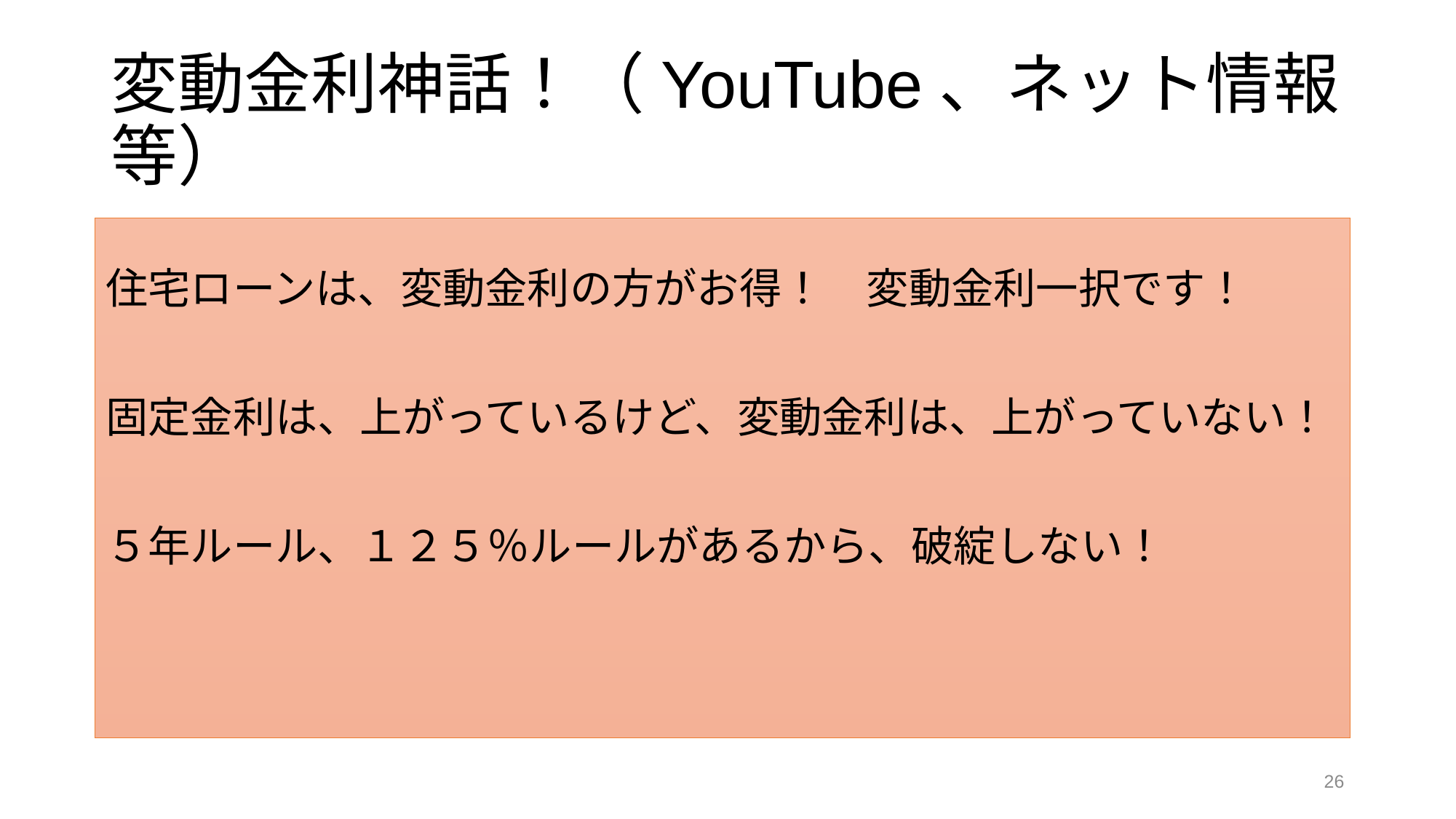

# 変動金利神話！（YouTube、ネット情報等）

住宅ローンは、変動金利の方がお得！　変動金利一択です！

固定金利は、上がっているけど、変動金利は、上がっていない！

５年ルール、１２５％ルールがあるから、破綻しない！

26